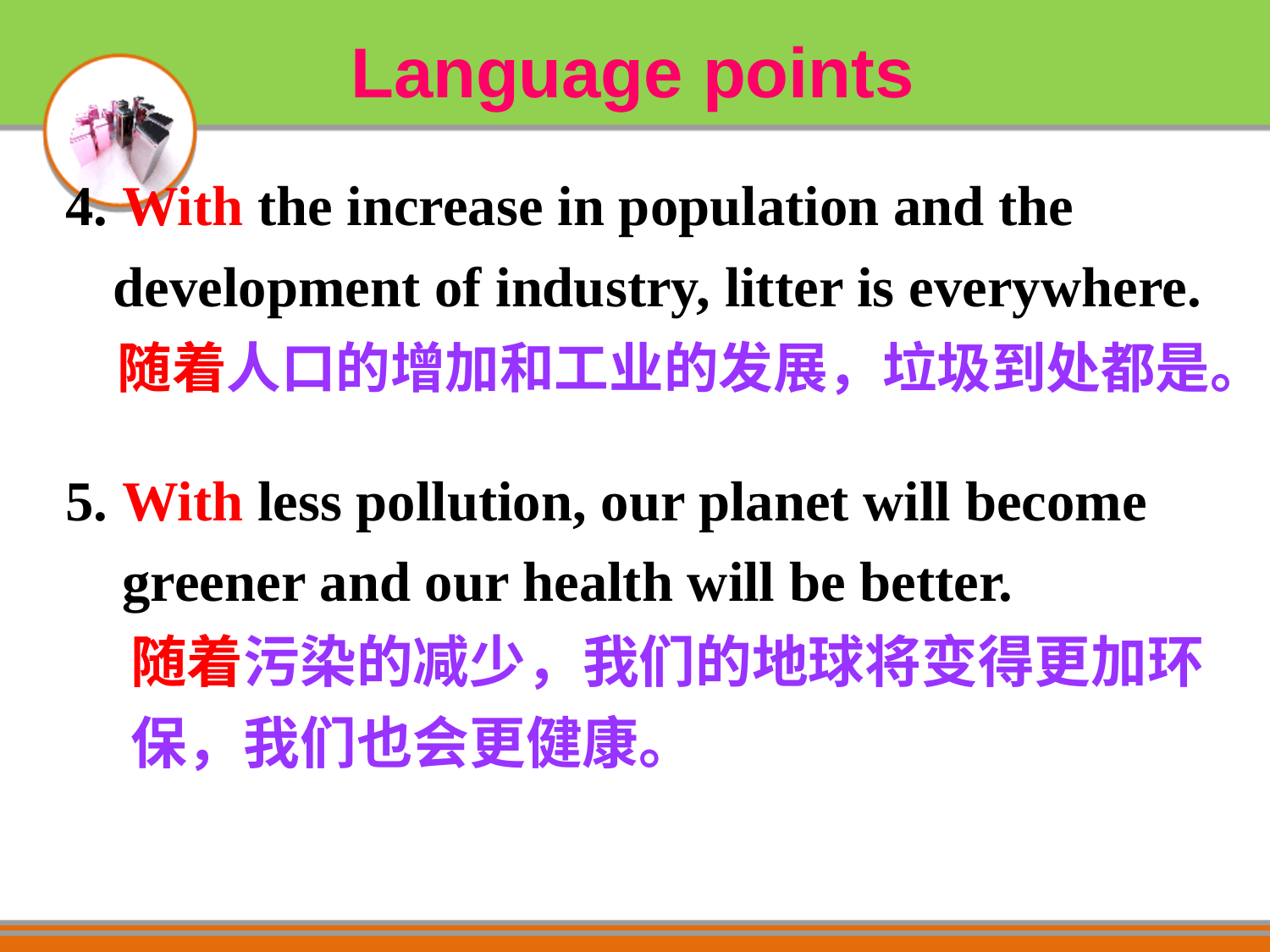

Language points
4. With the increase in population and the development of industry, litter is everywhere.
   随着人口的增加和工业的发展，垃圾到处都是。
5. With less pollution, our planet will become
    greener and our health will be better.
    随着污染的减少，我们的地球将变得更加环
    保，我们也会更健康。